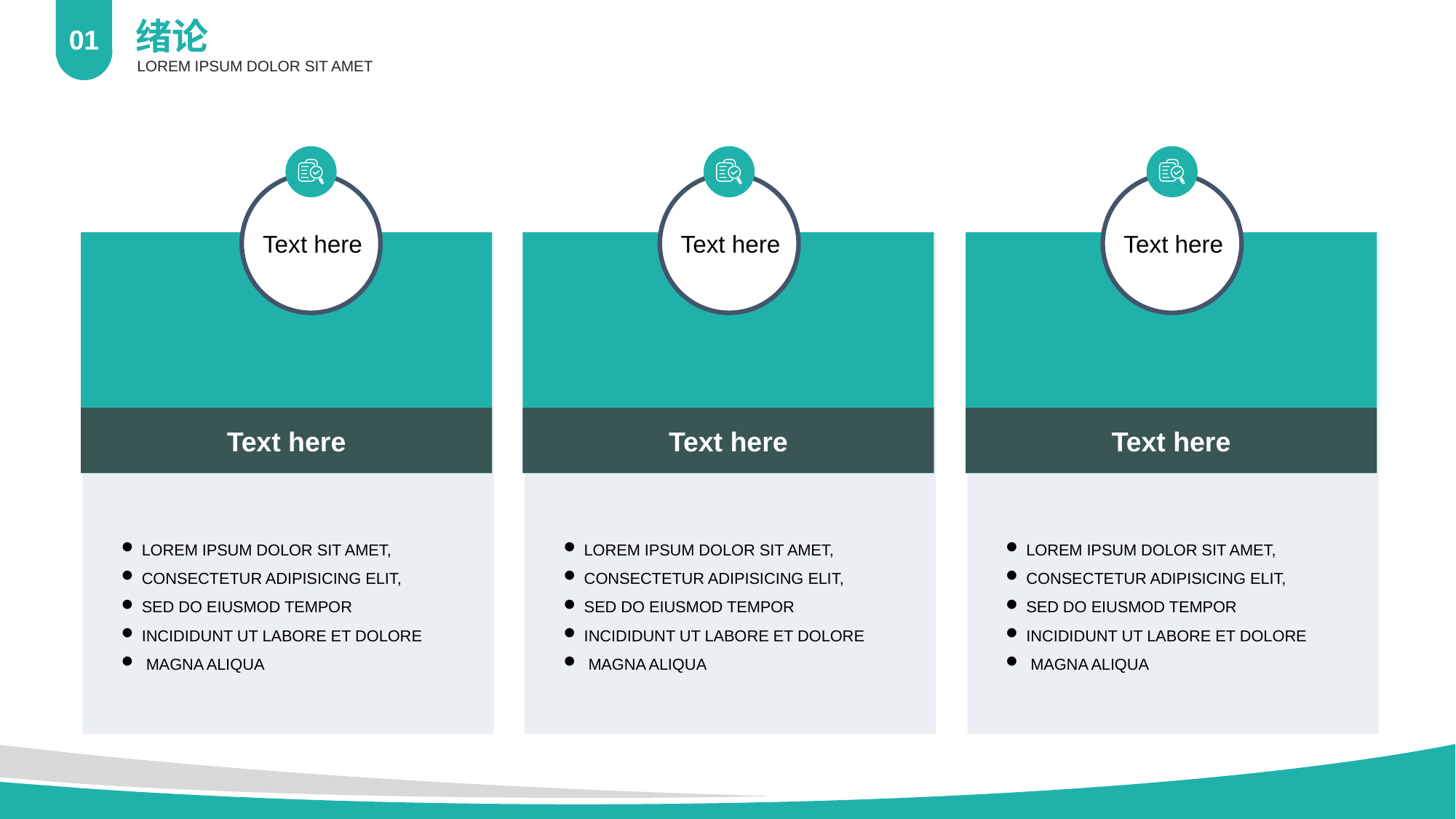

01
绪论
LOREM IPSUM DOLOR SIT AMET

Text here
Text here
Text here

Text here
Text here
Text here
LOREM IPSUM DOLOR SIT AMET,
CONSECTETUR ADIPISICING ELIT,
SED DO EIUSMOD TEMPOR
INCIDIDUNT UT LABORE ET DOLORE
 MAGNA ALIQUA
LOREM IPSUM DOLOR SIT AMET,
CONSECTETUR ADIPISICING ELIT,
SED DO EIUSMOD TEMPOR
INCIDIDUNT UT LABORE ET DOLORE
 MAGNA ALIQUA
LOREM IPSUM DOLOR SIT AMET,
CONSECTETUR ADIPISICING ELIT,
SED DO EIUSMOD TEMPOR
INCIDIDUNT UT LABORE ET DOLORE
 MAGNA ALIQUA